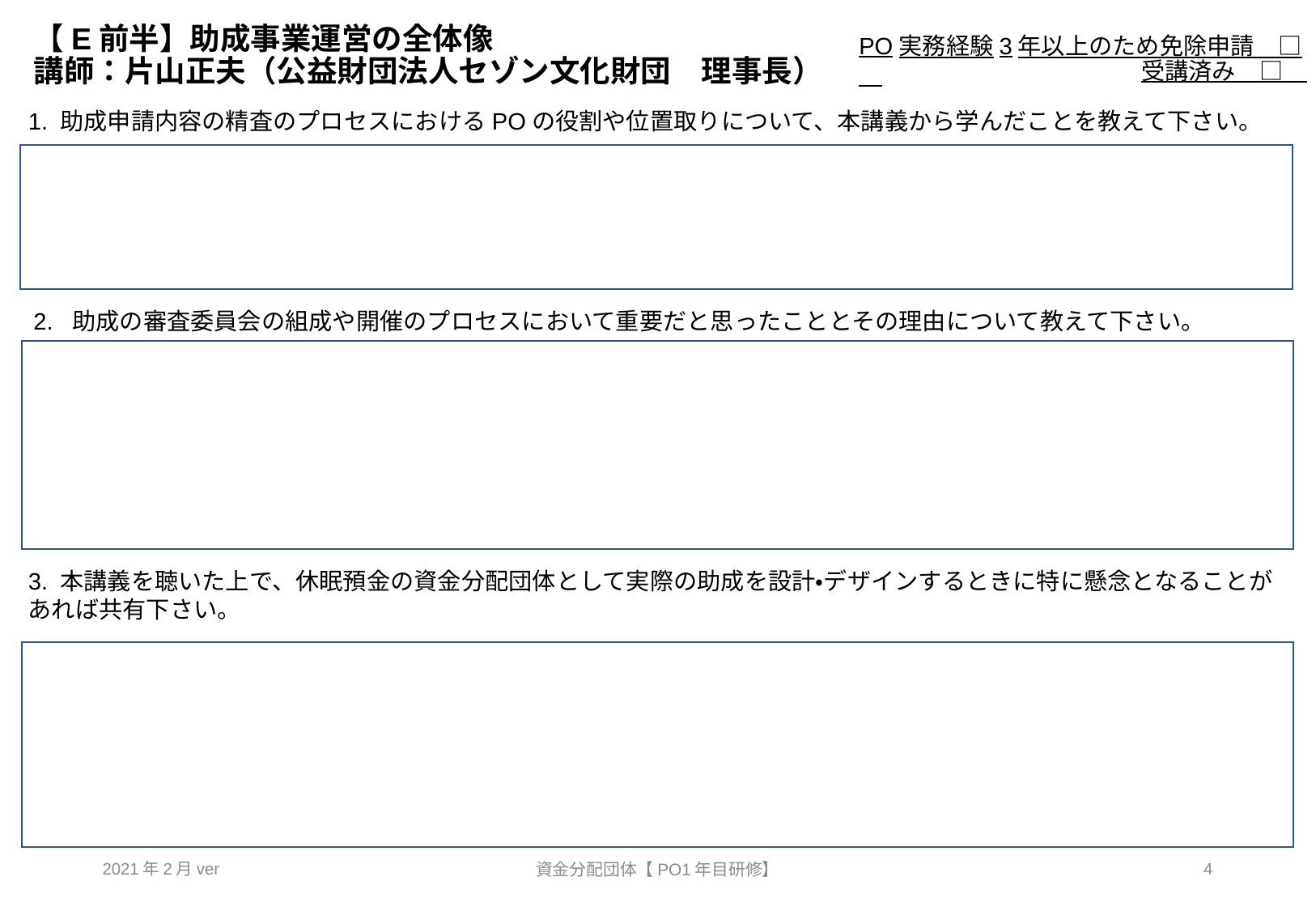

# 【E前半】助成事業運営の全体像　 講師：片山正夫（公益財団法人セゾン文化財団　理事長）
PO実務経験3年以上のため免除申請　□
受講済み　□
1. 助成申請内容の精査のプロセスにおけるPOの役割や位置取りについて、本講義から学んだことを教えて下さい。

2.  助成の審査委員会の組成や開催のプロセスにおいて重要だと思ったこととその理由について教えて下さい。

3. 本講義を聴いた上で、休眠預金の資金分配団体として実際の助成を設計・デザインするときに特に懸念となることがあれば共有下さい。

2021年2月ver
資金分配団体【PO1年目研修】
4